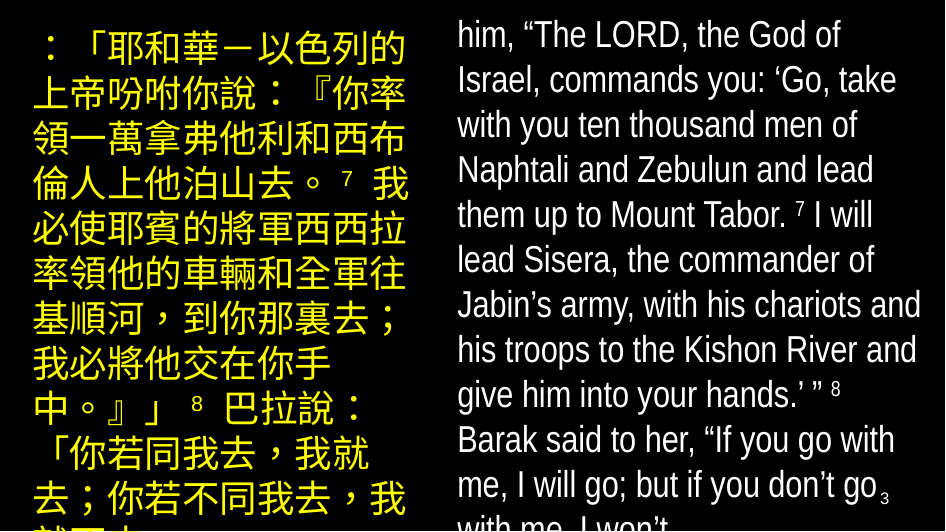

him, “The Lord, the God of Israel, commands you: ‘Go, take with you ten thousand men of Naphtali and Zebulun and lead them up to Mount Tabor. 7 I will lead Sisera, the commander of Jabin’s army, with his chariots and his troops to the Kishon River and give him into your hands.’ ” 8 Barak said to her, “If you go with me, I will go; but if you don’t go with me, I won’t
：「耶和華－以色列的上帝吩咐你說：『你率領一萬拿弗他利和西布倫人上他泊山去。7 我必使耶賓的將軍西西拉率領他的車輛和全軍往基順河，到你那裏去；我必將他交在你手中。』」8 巴拉說：「你若同我去，我就去；你若不同我去，我就不去。」
3